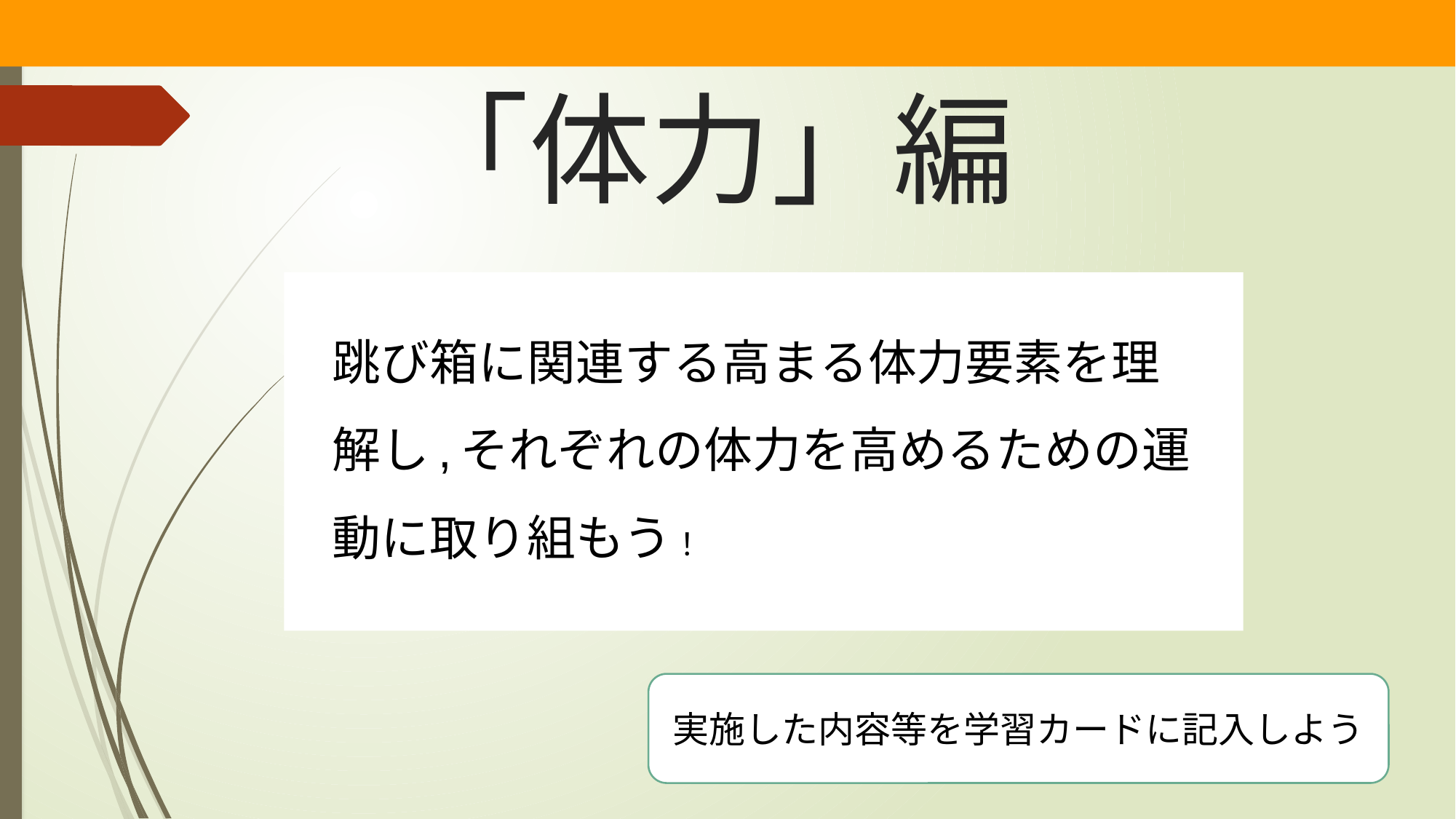

# 「体力」編

跳び箱に関連する高まる体力要素を理解し,それぞれの体力を高めるための運動に取り組もう！
実施した内容等を学習カードに記入しよう